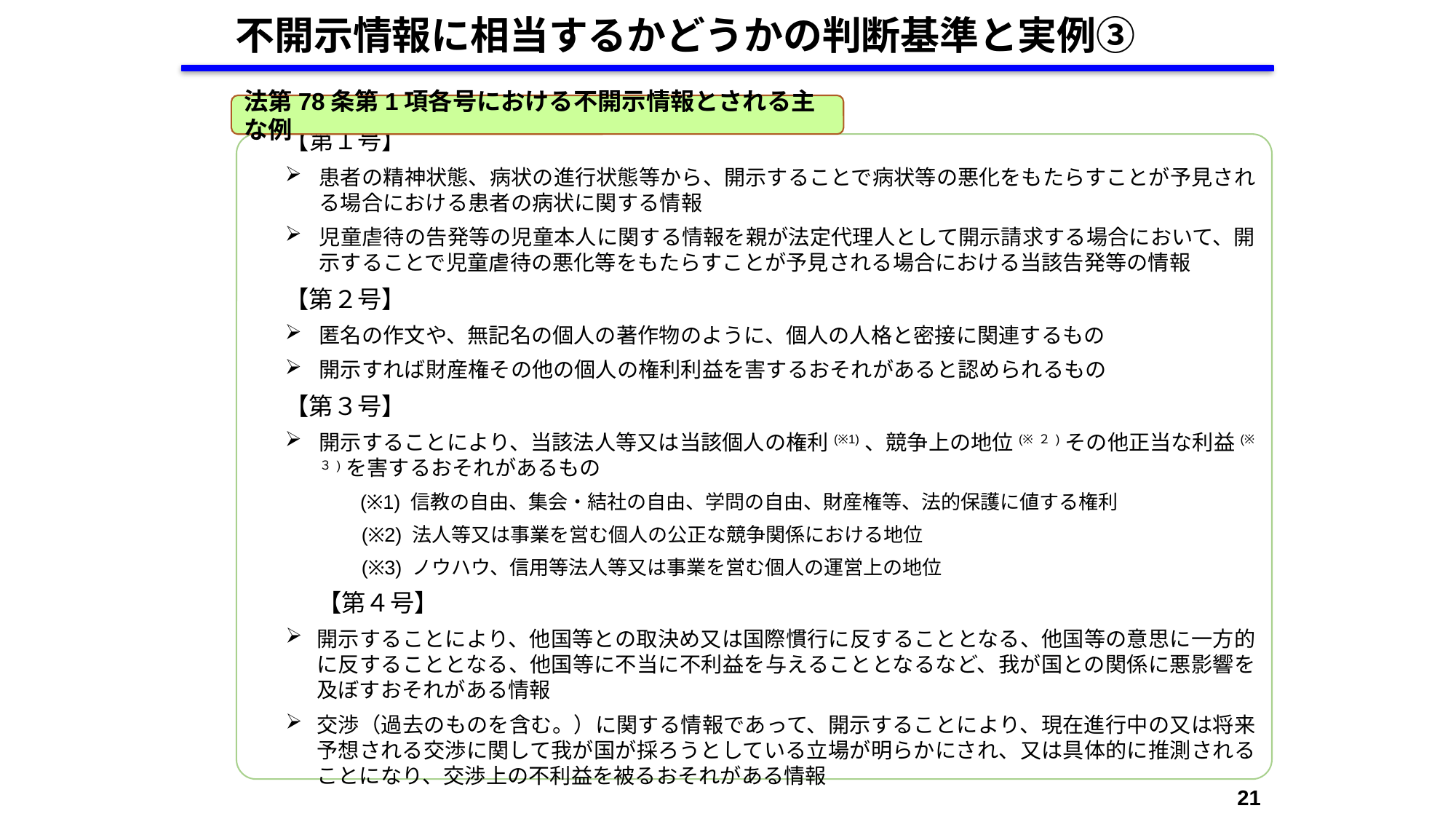

不開示情報に相当するかどうかの判断基準と実例③

法第78条第1項各号における不開示情報とされる主な例
【第１号】
患者の精神状態、病状の進行状態等から、開示することで病状等の悪化をもたらすことが予見される場合における患者の病状に関する情報
児童虐待の告発等の児童本人に関する情報を親が法定代理人として開示請求する場合において、開示することで児童虐待の悪化等をもたらすことが予見される場合における当該告発等の情報
【第２号】
匿名の作文や、無記名の個人の著作物のように、個人の人格と密接に関連するもの
開示すれば財産権その他の個人の権利利益を害するおそれがあると認められるもの
【第３号】
開示することにより、当該法人等又は当該個人の権利(※1)、競争上の地位(※２)その他正当な利益(※３)を害するおそれがあるもの
　　(※1) 信教の自由、集会・結社の自由、学問の自由、財産権等、法的保護に値する権利
　　(※2) 法人等又は事業を営む個人の公正な競争関係における地位
　　(※3) ノウハウ、信用等法人等又は事業を営む個人の運営上の地位
【第４号】
開示することにより、他国等との取決め又は国際慣行に反することとなる、他国等の意思に一方的に反することとなる、他国等に不当に不利益を与えることとなるなど、我が国との関係に悪影響を及ぼすおそれがある情報
交渉（過去のものを含む。）に関する情報であって、開示することにより、現在進行中の又は将来予想される交渉に関して我が国が採ろうとしている立場が明らかにされ、又は具体的に推測されることになり、交渉上の不利益を被るおそれがある情報
21